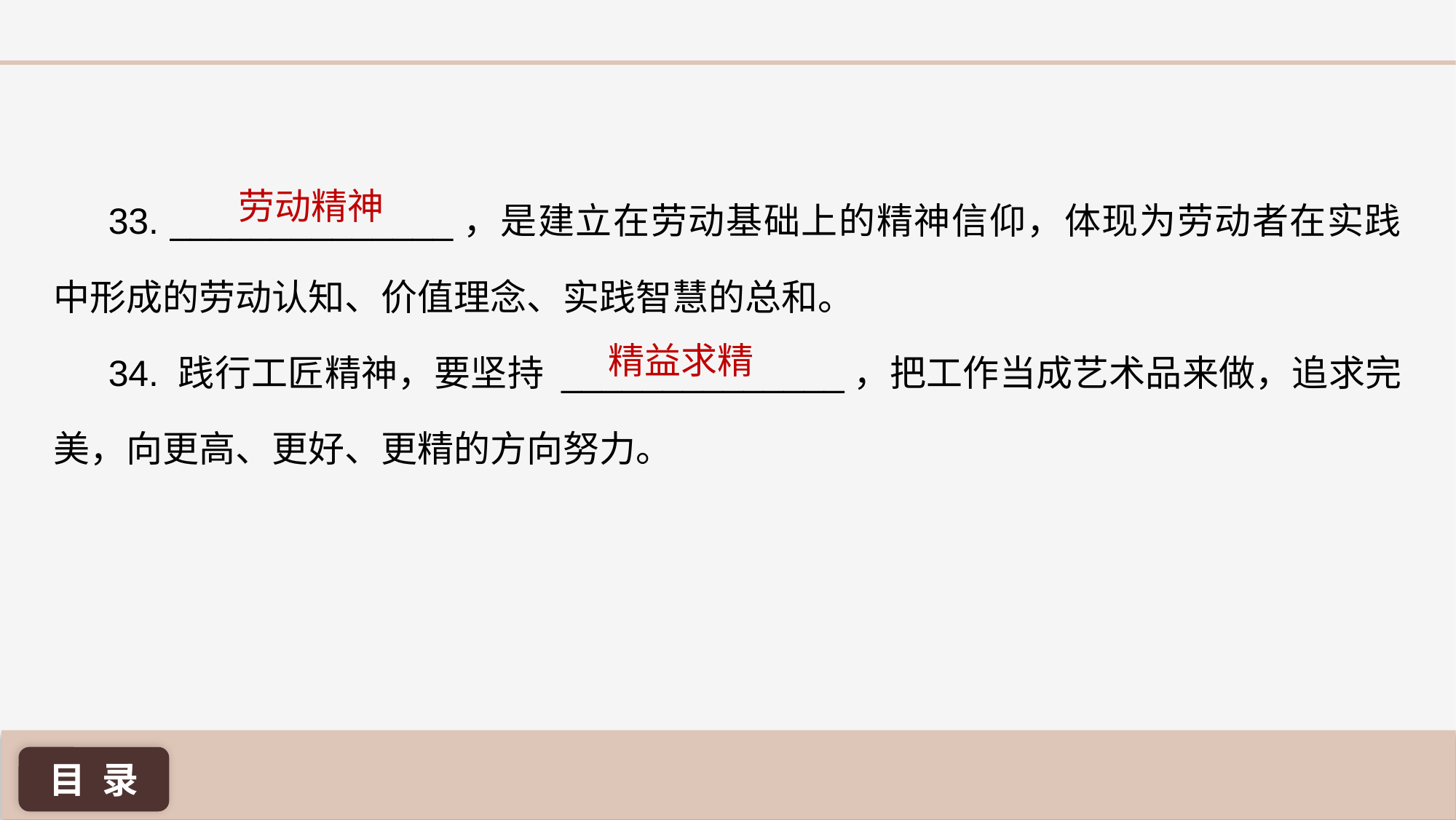

33. ______________，是建立在劳动基础上的精神信仰，体现为劳动者在实践中形成的劳动认知、价值理念、实践智慧的总和。
34. 践行工匠精神，要坚持 ______________，把工作当成艺术品来做，追求完美，向更高、更好、更精的方向努力。
劳动精神
精益求精